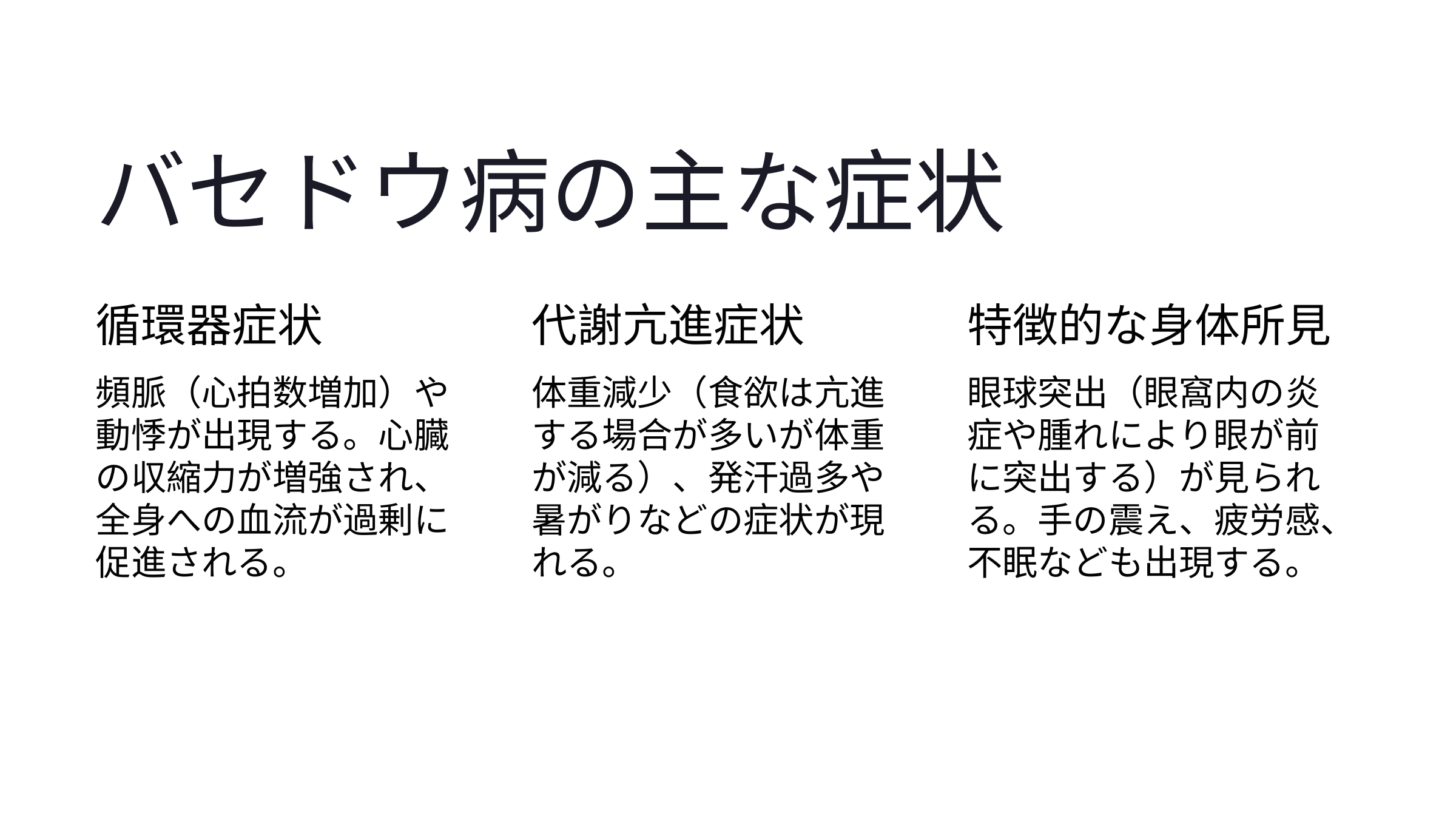

バセドウ病の主な症状
循環器症状
代謝亢進症状
特徴的な身体所見
頻脈（心拍数増加）や動悸が出現する。心臓の収縮力が増強され、全身への血流が過剰に促進される。
体重減少（食欲は亢進する場合が多いが体重が減る）、発汗過多や暑がりなどの症状が現れる。
眼球突出（眼窩内の炎症や腫れにより眼が前に突出する）が見られる。手の震え、疲労感、不眠なども出現する。